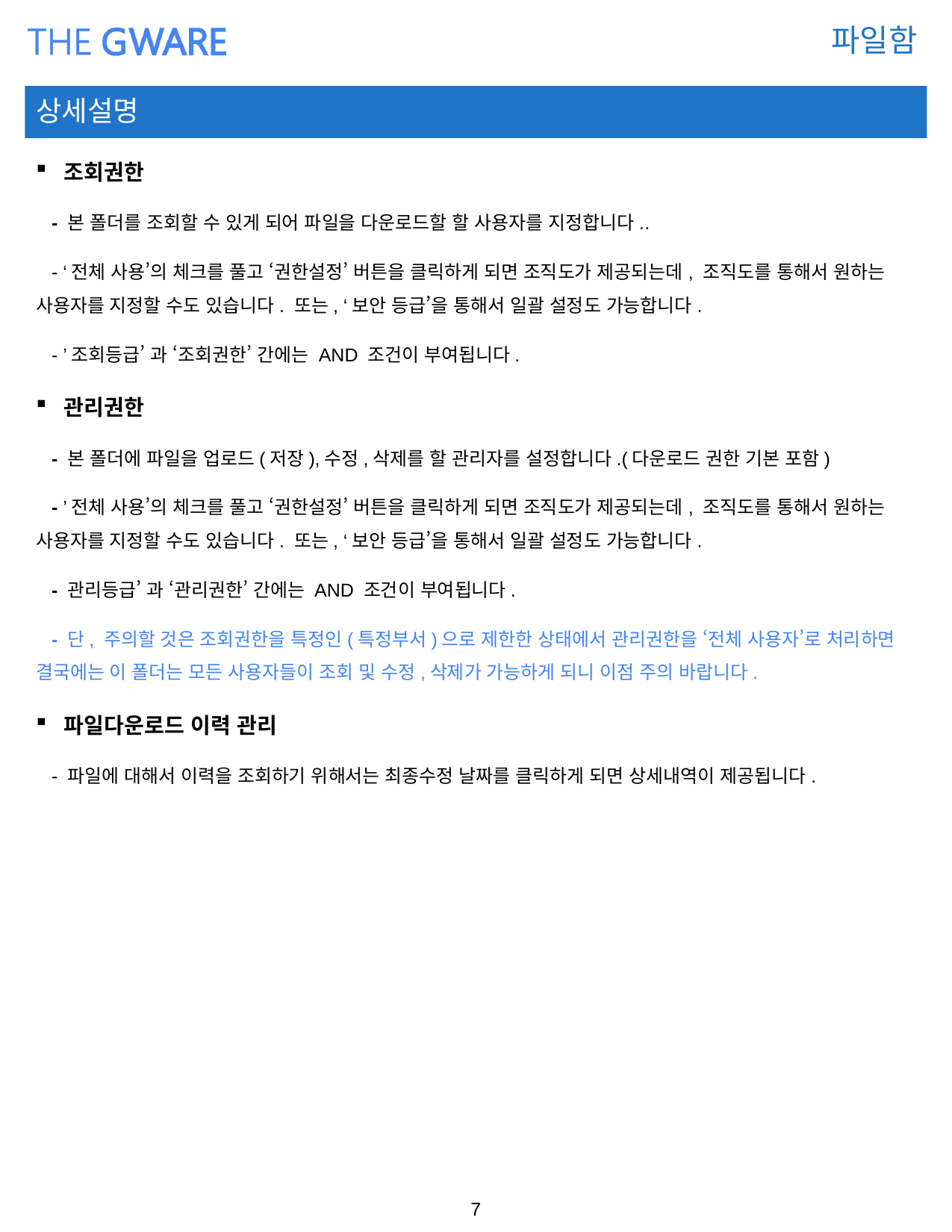

상세설명
조회권한
   - 본 폴더를 조회할 수 있게 되어 파일을 다운로드할 할 사용자를 지정합니다..
   - ‘전체 사용’의 체크를 풀고 ‘권한설정’ 버튼을 클릭하게 되면 조직도가 제공되는데, 조직도를 통해서 원하는 사용자를 지정할 수도 있습니다. 또는, ‘보안 등급’을 통해서 일괄 설정도 가능합니다.
   - ’조회등급’ 과 ‘조회권한’ 간에는 AND 조건이 부여됩니다.
관리권한
   - 본 폴더에 파일을 업로드(저장),수정,삭제를 할 관리자를 설정합니다.(다운로드 권한 기본 포함)
   - ’전체 사용’의 체크를 풀고 ‘권한설정’ 버튼을 클릭하게 되면 조직도가 제공되는데, 조직도를 통해서 원하는 사용자를 지정할 수도 있습니다. 또는, ‘보안 등급’을 통해서 일괄 설정도 가능합니다.
   - 관리등급’ 과 ‘관리권한’ 간에는 AND 조건이 부여됩니다.
   - 단, 주의할 것은 조회권한을 특정인(특정부서)으로 제한한 상태에서 관리권한을 ‘전체 사용자’로 처리하면 결국에는 이 폴더는 모든 사용자들이 조회 및 수정,삭제가 가능하게 되니 이점 주의 바랍니다.
파일다운로드 이력 관리
   - 파일에 대해서 이력을 조회하기 위해서는 최종수정 날짜를 클릭하게 되면 상세내역이 제공됩니다.